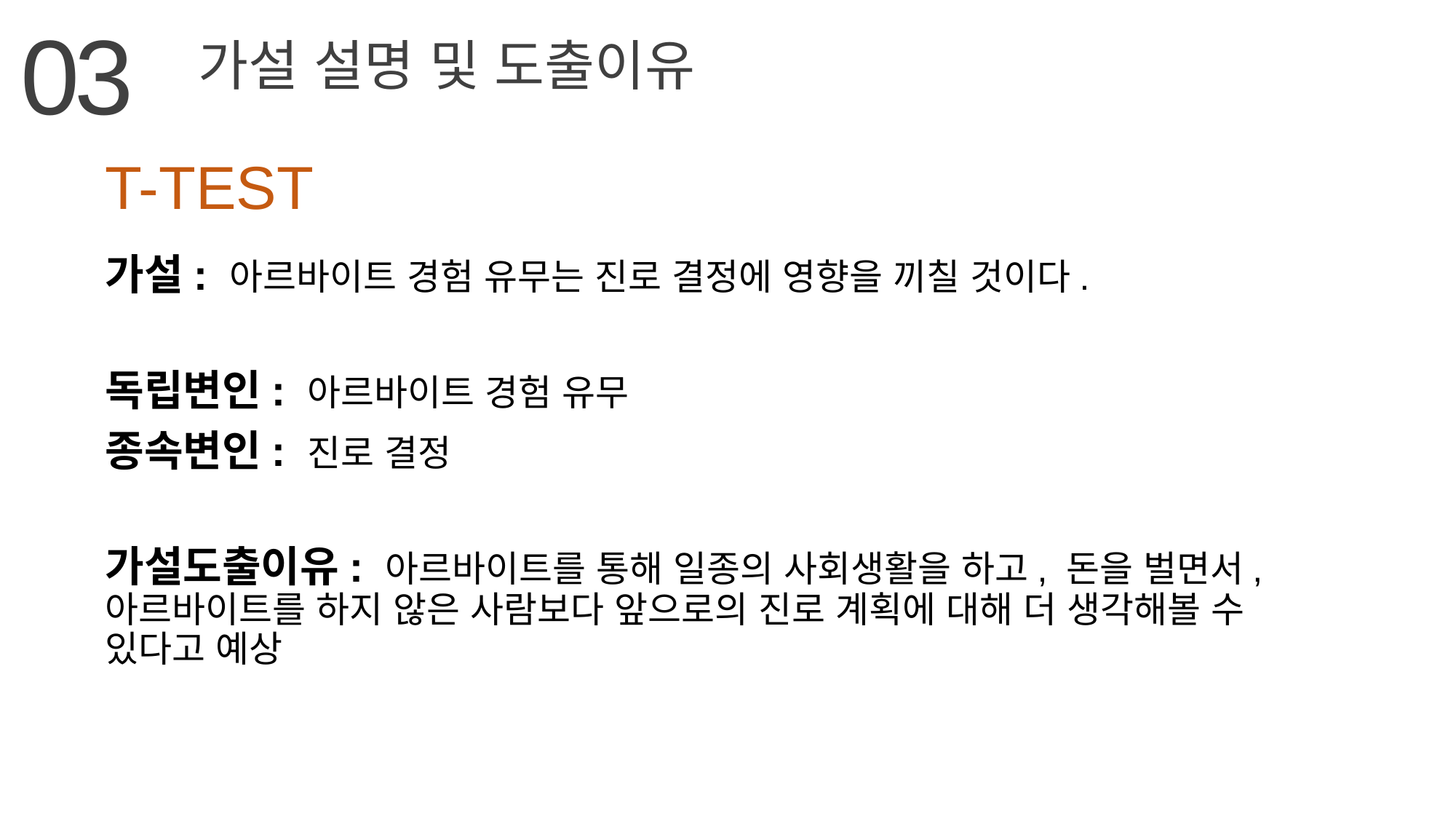

03
가설 설명 및 도출이유
T-TEST
가설: 아르바이트 경험 유무는 진로 결정에 영향을 끼칠 것이다.

독립변인: 아르바이트 경험 유무
종속변인: 진로 결정

가설도출이유: 아르바이트를 통해 일종의 사회생활을 하고, 돈을 벌면서, 아르바이트를 하지 않은 사람보다 앞으로의 진로 계획에 대해 더 생각해볼 수 있다고 예상